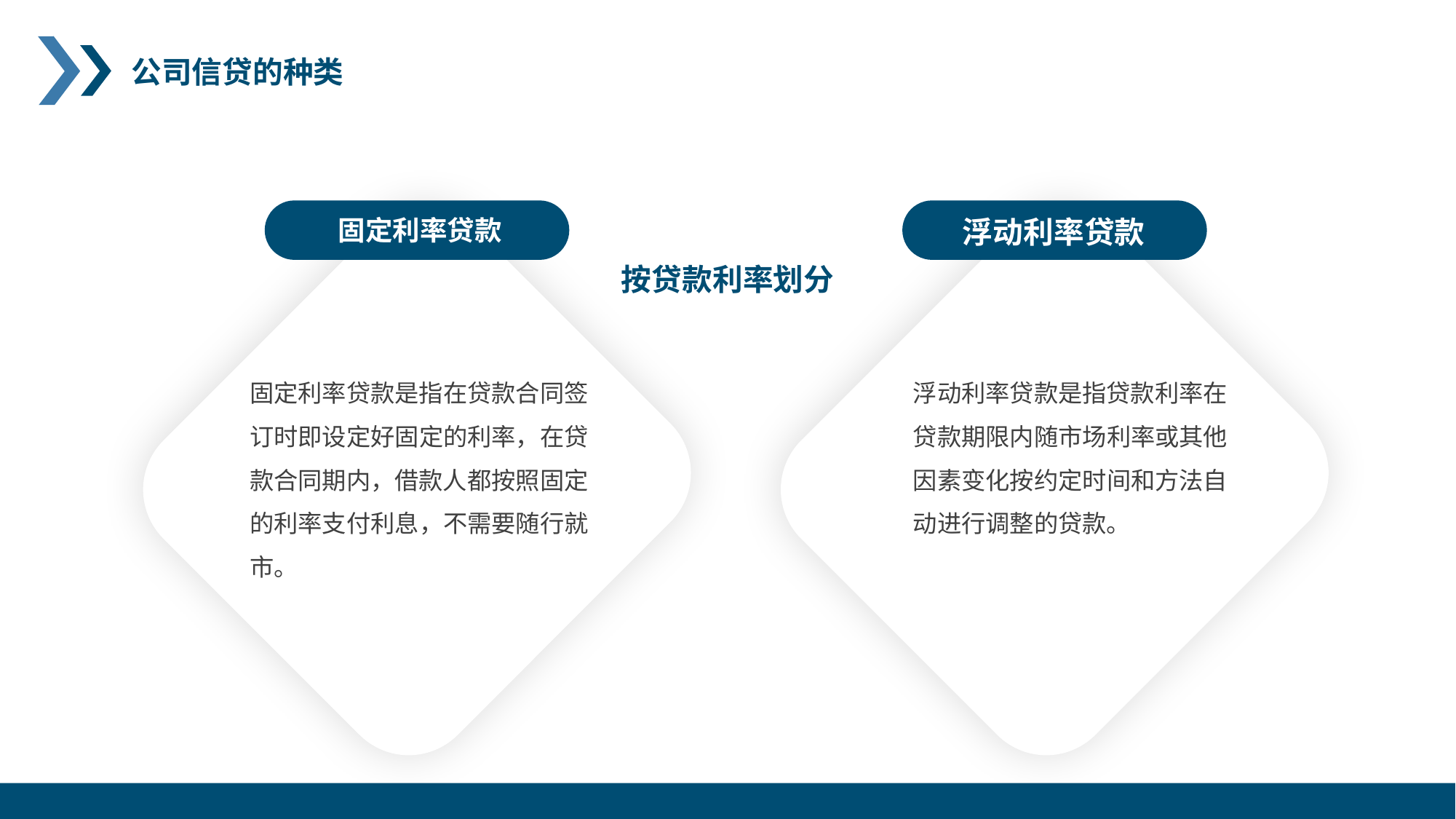

公司信贷的种类

固定利率贷款

固定利率贷款是指在贷款合同签订时即设定好固定的利率，在贷款合同期内，借款人都按照固定的利率支付利息，不需要随行就市。

浮动利率贷款

浮动利率贷款是指贷款利率在贷款期限内随市场利率或其他因素变化按约定时间和方法自动进行调整的贷款。
按贷款利率划分